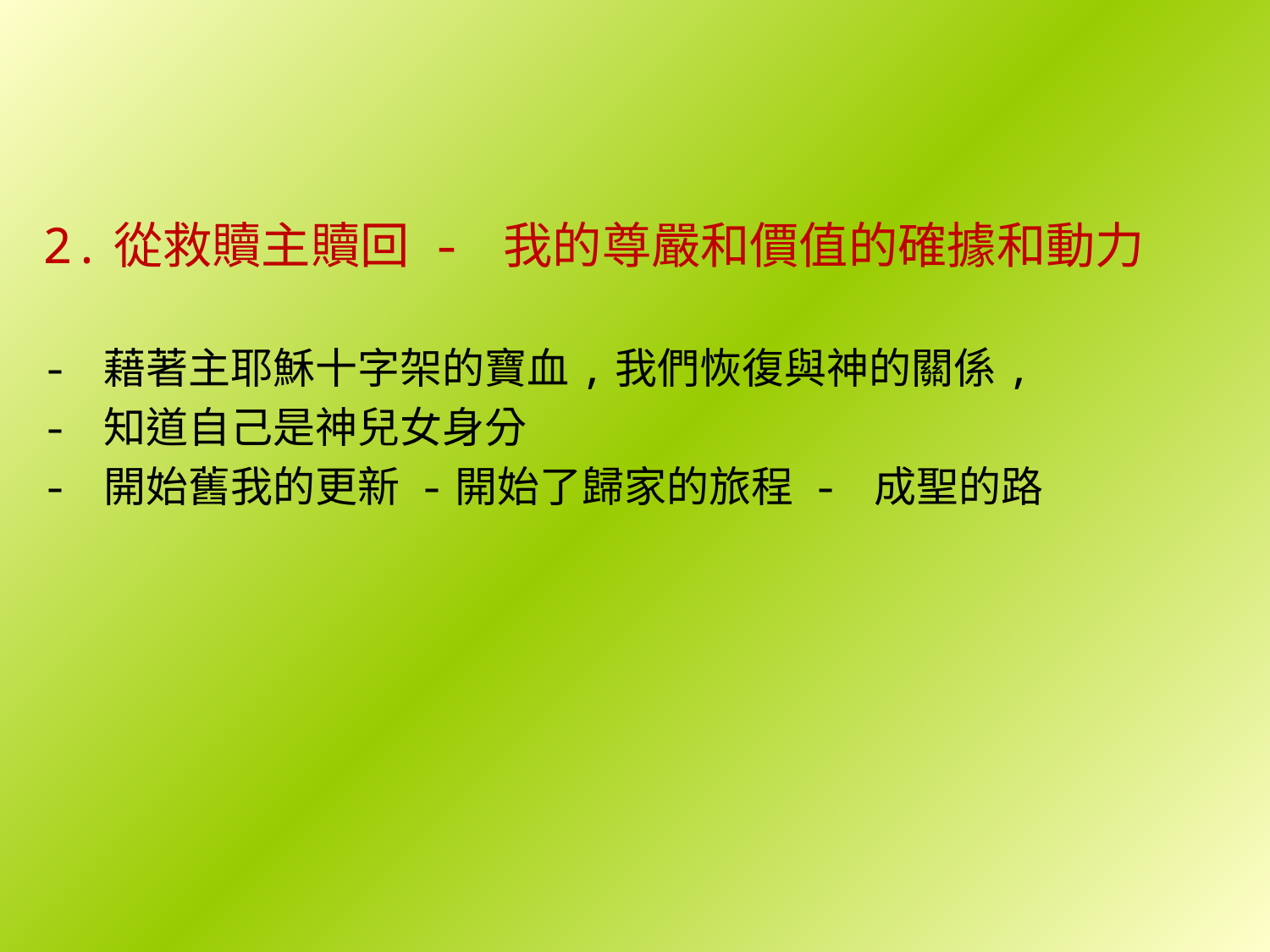

2.從救贖主贖回 - 我的尊嚴和價值的確據和動力

- 藉著主耶穌十字架的寶血,我們恢復與神的關係,
- 知道自己是神兒女身分
- 開始舊我的更新 -開始了歸家的旅程 - 成聖的路